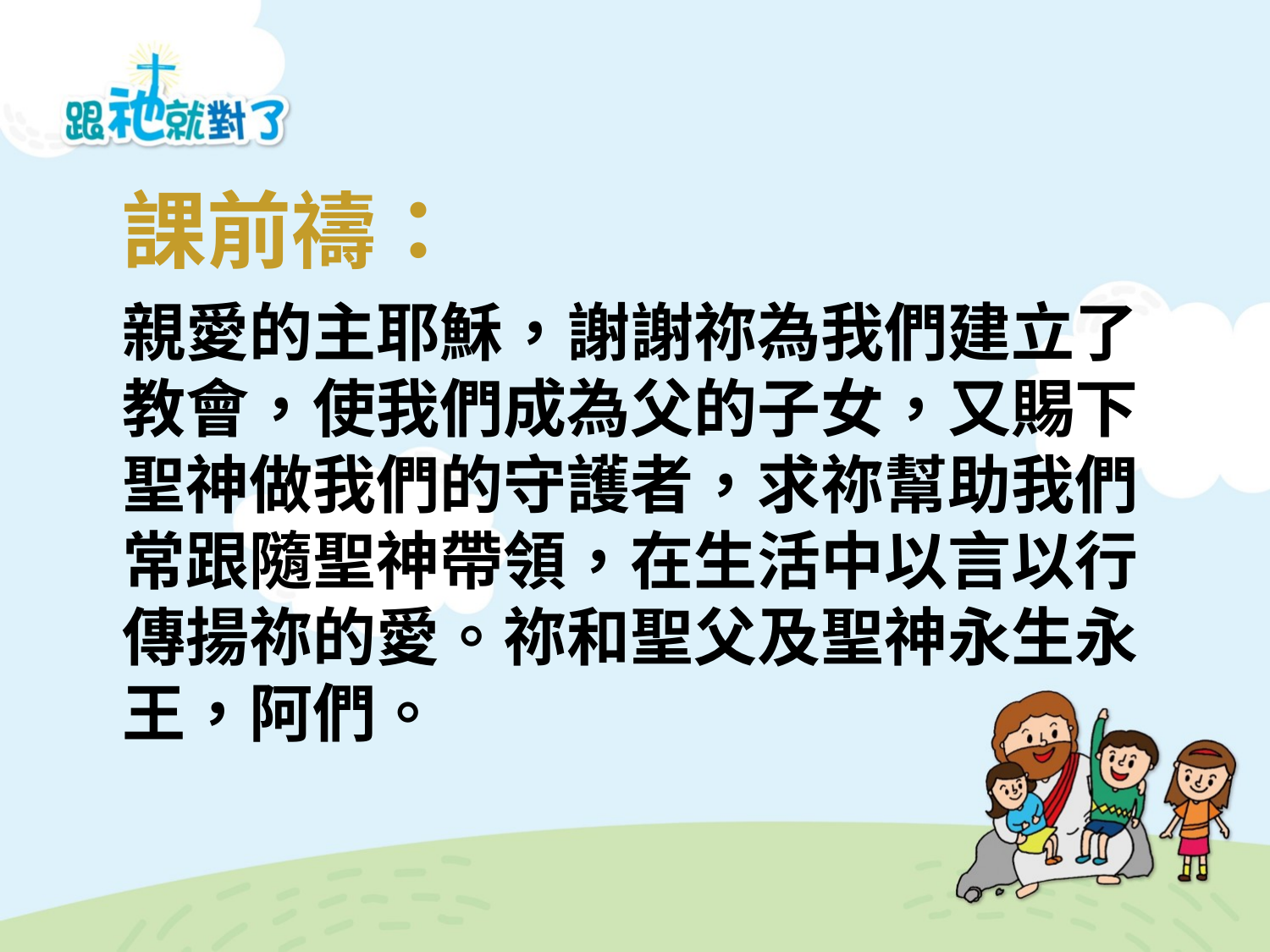

課前禱：
親愛的主耶穌，謝謝祢為我們建立了教會，使我們成為父的子女，又賜下聖神做我們的守護者，求祢幫助我們常跟隨聖神帶領，在生活中以言以行傳揚祢的愛。祢和聖父及聖神永生永王，阿們。